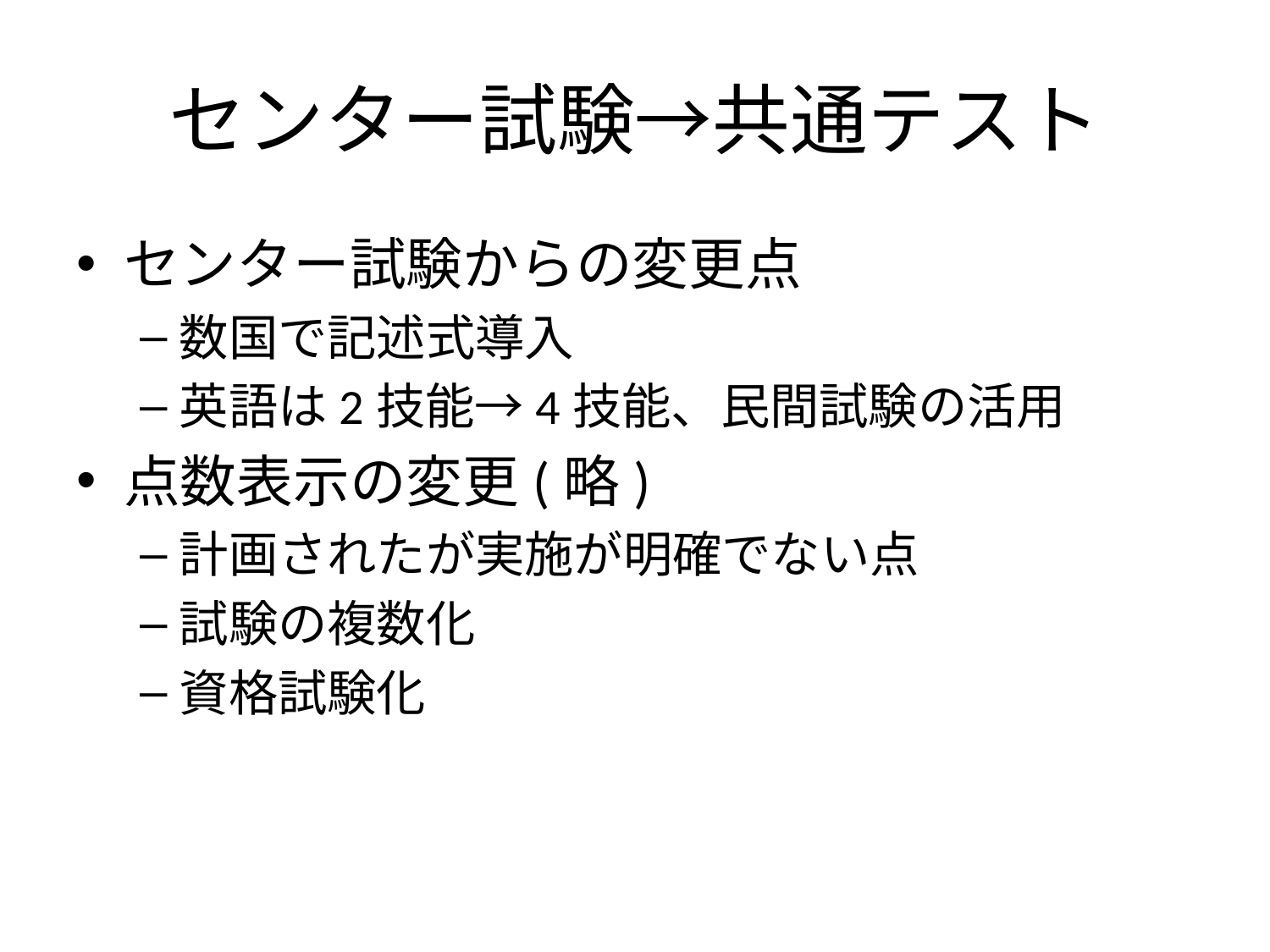

# センター試験→共通テスト
センター試験からの変更点
数国で記述式導入
英語は2技能→4技能、民間試験の活用
点数表示の変更(略)
計画されたが実施が明確でない点
試験の複数化
資格試験化